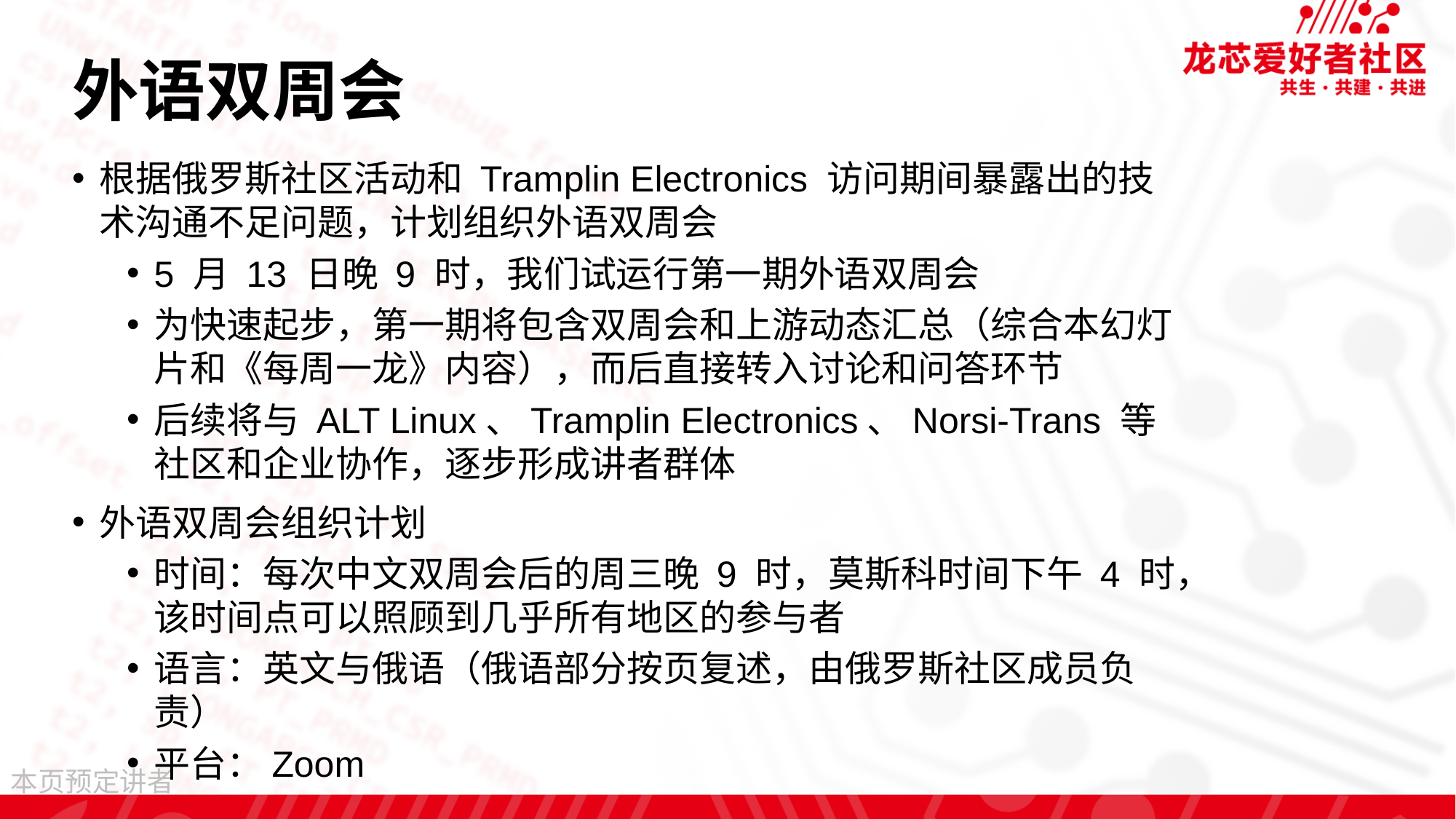

# 外语双周会
根据俄罗斯社区活动和 Tramplin Electronics 访问期间暴露出的技术沟通不足问题，计划组织外语双周会
5 月 13 日晚 9 时，我们试运行第一期外语双周会
为快速起步，第一期将包含双周会和上游动态汇总（综合本幻灯片和《每周一龙》内容），而后直接转入讨论和问答环节
后续将与 ALT Linux、Tramplin Electronics、Norsi-Trans 等
社区和企业协作，逐步形成讲者群体
外语双周会组织计划
时间：每次中文双周会后的周三晚 9 时，莫斯科时间下午 4 时，该时间点可以照顾到几乎所有地区的参与者
语言：英文与俄语（俄语部分按页复述，由俄罗斯社区成员负责）
平台：Zoom